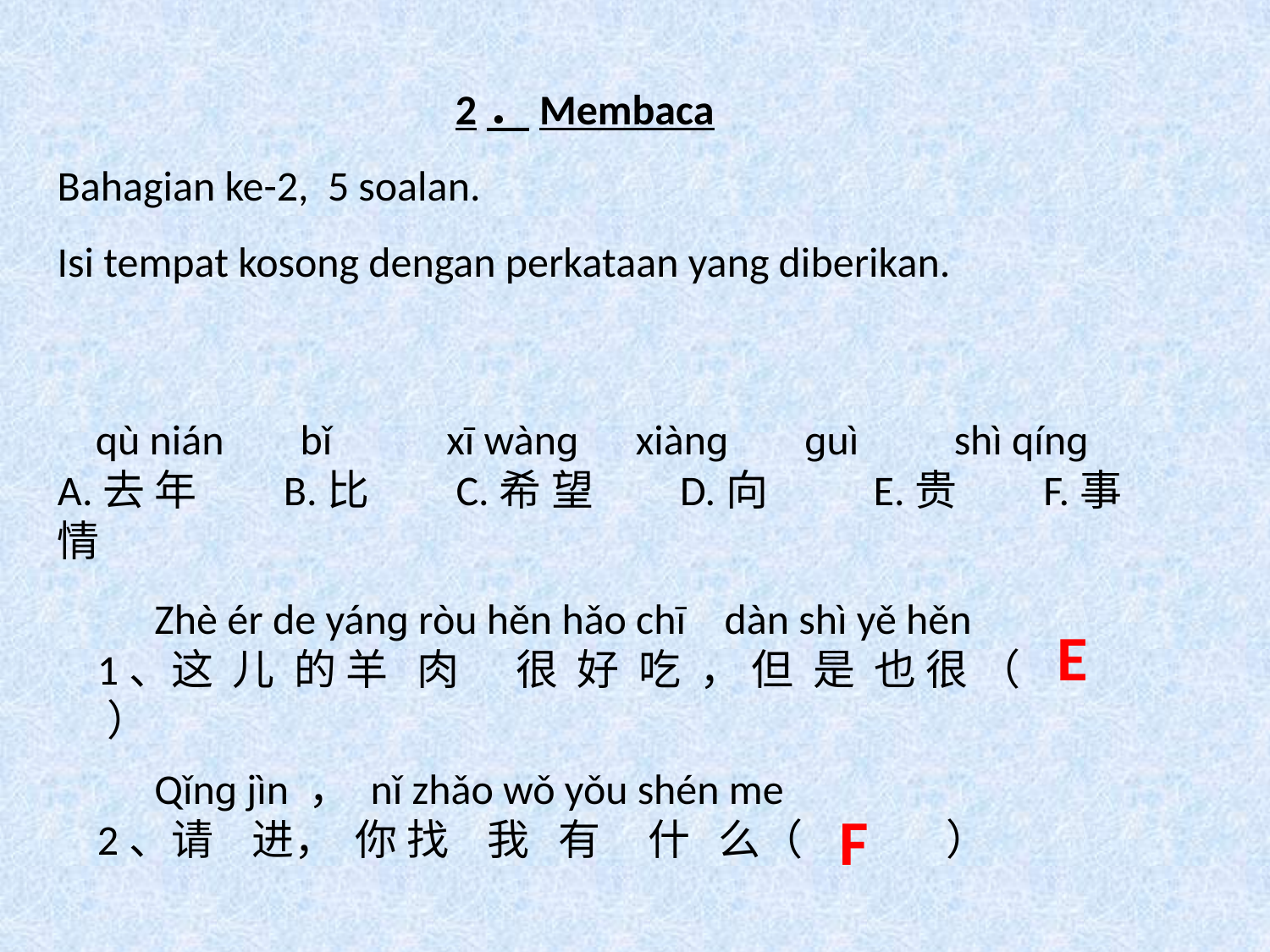

2．Membaca
Bahagian ke-2,  5 soalan.
Isi tempat kosong dengan perkataan yang diberikan.
    qù nián        bǐ            xī wànɡ      xiànɡ        ɡuì          shì qínɡ
A.去 年        B.比        C.希 望        D.向          E.贵        F.事  情
      Zhè ér de yánɡ ròu hěn hǎo chī    dàn shì yě hěn
1、这  儿  的 羊   肉      很  好  吃  ， 但  是  也 很 （               ）
E
      Qǐnɡ jìn ， nǐ zhǎo wǒ yǒu shén me
2、请    进，  你 找    我   有     什   么（               ）
F